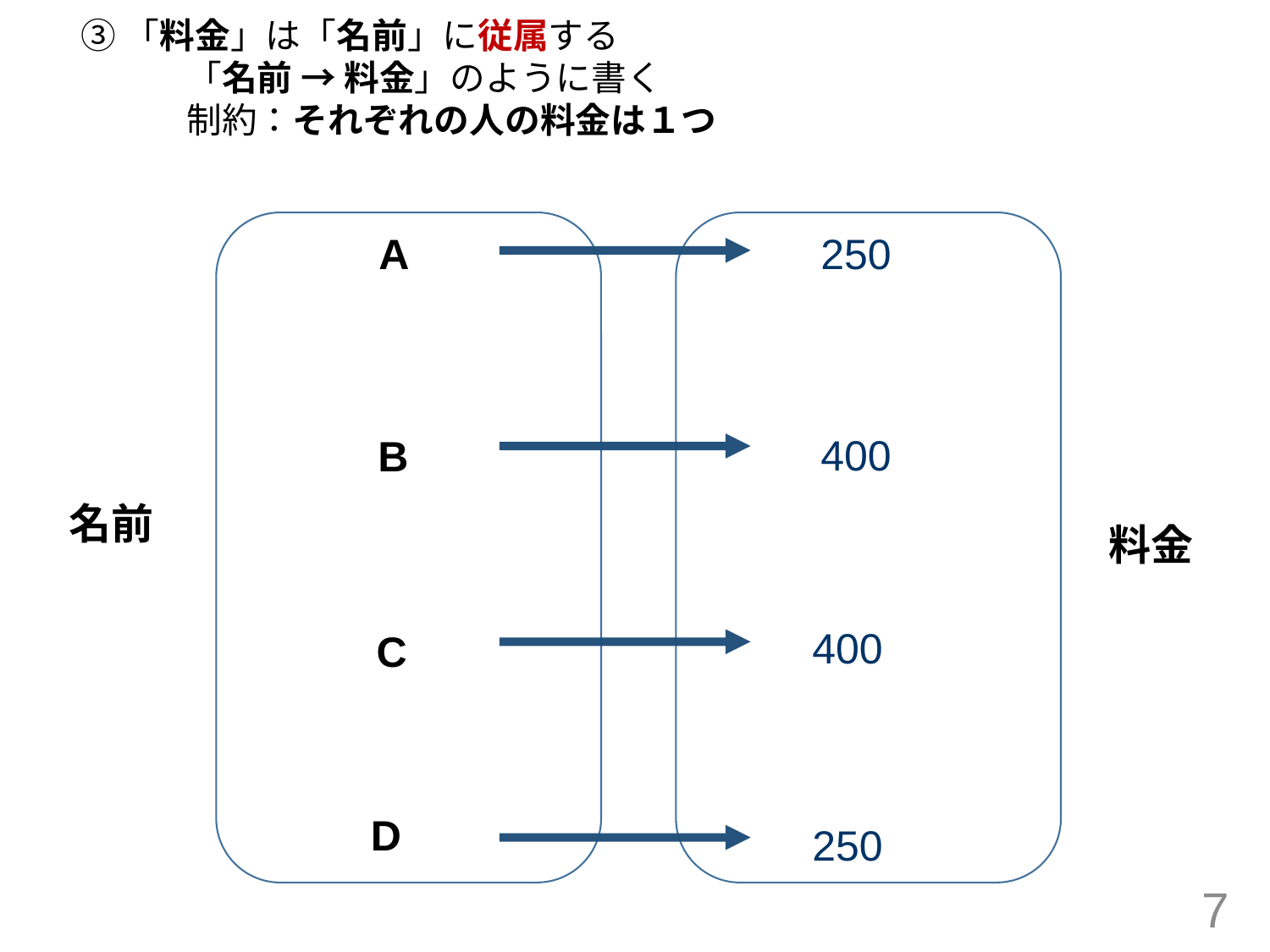

③「料金」は「名前」に従属する
　　　「名前 → 料金」のように書く
　　　制約：それぞれの人の料金は１つ

A
250
400
B

名前
料金
400
C

D
250
7